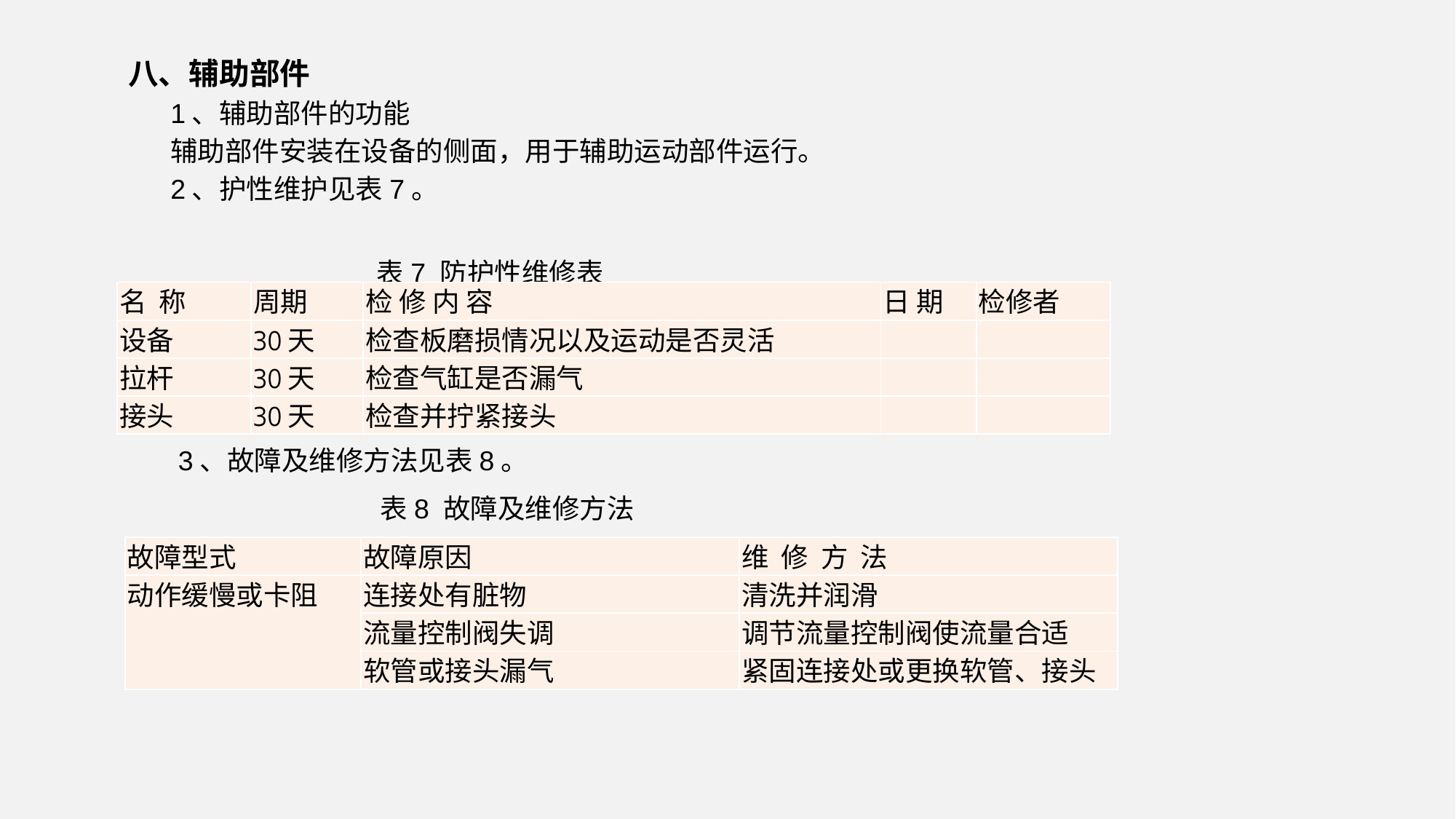

八、辅助部件
1、辅助部件的功能
辅助部件安装在设备的侧面，用于辅助运动部件运行。
2、护性维护见表7。
表7 防护性维修表
| 名 称 | 周期 | 检 修 内 容 | 日 期 | 检修者 |
| --- | --- | --- | --- | --- |
| 设备 | 30天 | 检查板磨损情况以及运动是否灵活 |  |  |
| 拉杆 | 30天 | 检查气缸是否漏气 |  |  |
| 接头 | 30天 | 检查并拧紧接头 |  |  |
3、故障及维修方法见表8。
表8 故障及维修方法
| 故障型式 | 故障原因 | 维 修 方 法 |
| --- | --- | --- |
| 动作缓慢或卡阻 | 连接处有脏物 | 清洗并润滑 |
|  | 流量控制阀失调 | 调节流量控制阀使流量合适 |
|  | 软管或接头漏气 | 紧固连接处或更换软管、接头 |